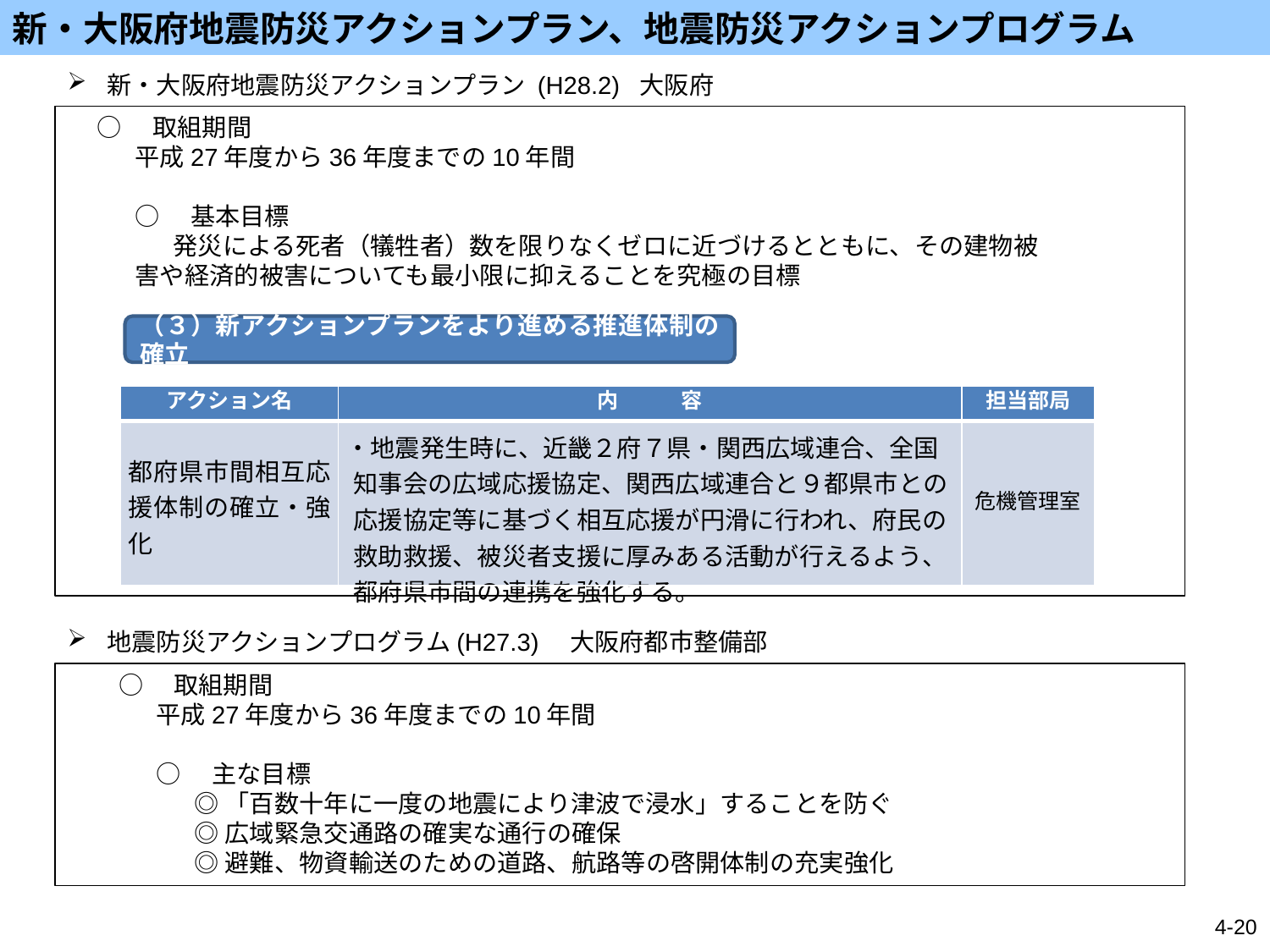

新・大阪府地震防災アクションプラン、地震防災アクションプログラム
新・大阪府地震防災アクションプラン (H28.2)  大阪府

○　取組期間
平成27年度から36年度までの10年間

○　基本目標
発災による死者（犠牲者）数を限りなくゼロに近づけるとともに、その建物被害や経済的被害についても最小限に抑えることを究極の目標
（３）新アクションプランをより進める推進体制の確立
| アクション名 | 内　　　容 | 担当部局 |
| --- | --- | --- |
| 都府県市間相互応援体制の確立・強化 | ・地震発生時に、近畿２府７県・関西広域連合、全国知事会の広域応援協定、関西広域連合と９都県市との応援協定等に基づく相互応援が円滑に行われ、府民の救助救援、被災者支援に厚みある活動が行えるよう、都府県市間の連携を強化する。 | 危機管理室 |
地震防災アクションプログラム(H27.3)　大阪府都市整備部

○　取組期間
平成27年度から36年度までの10年間

○　主な目標
◎「百数十年に一度の地震により津波で浸水」することを防ぐ
◎広域緊急交通路の確実な通行の確保
◎避難、物資輸送のための道路、航路等の啓開体制の充実強化
4-20